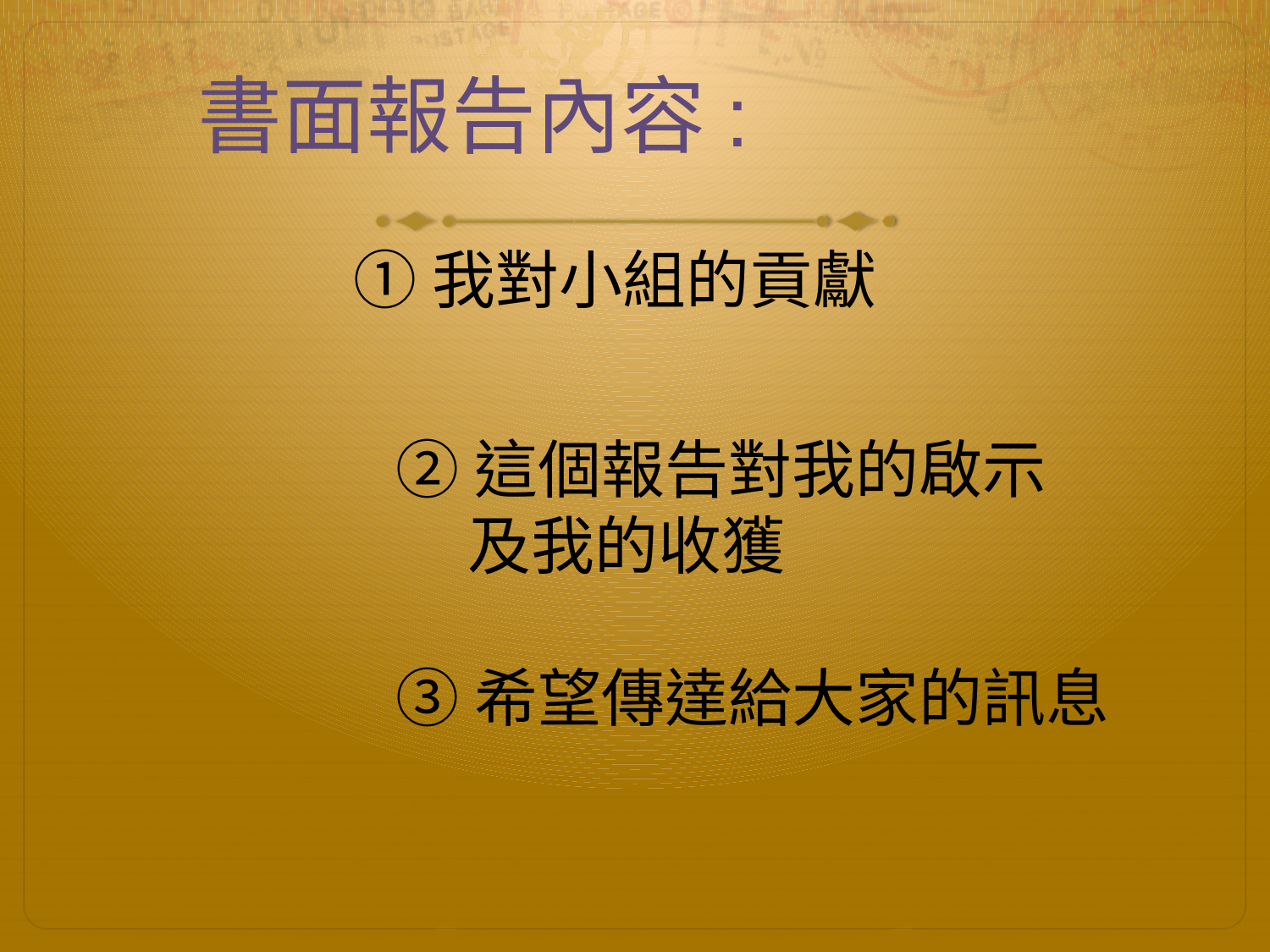

書面報告內容:

           ①我對小組的貢獻
  ②這個報告對我的啟示
      及我的收獲

  ③希望傳達給大家的訊息